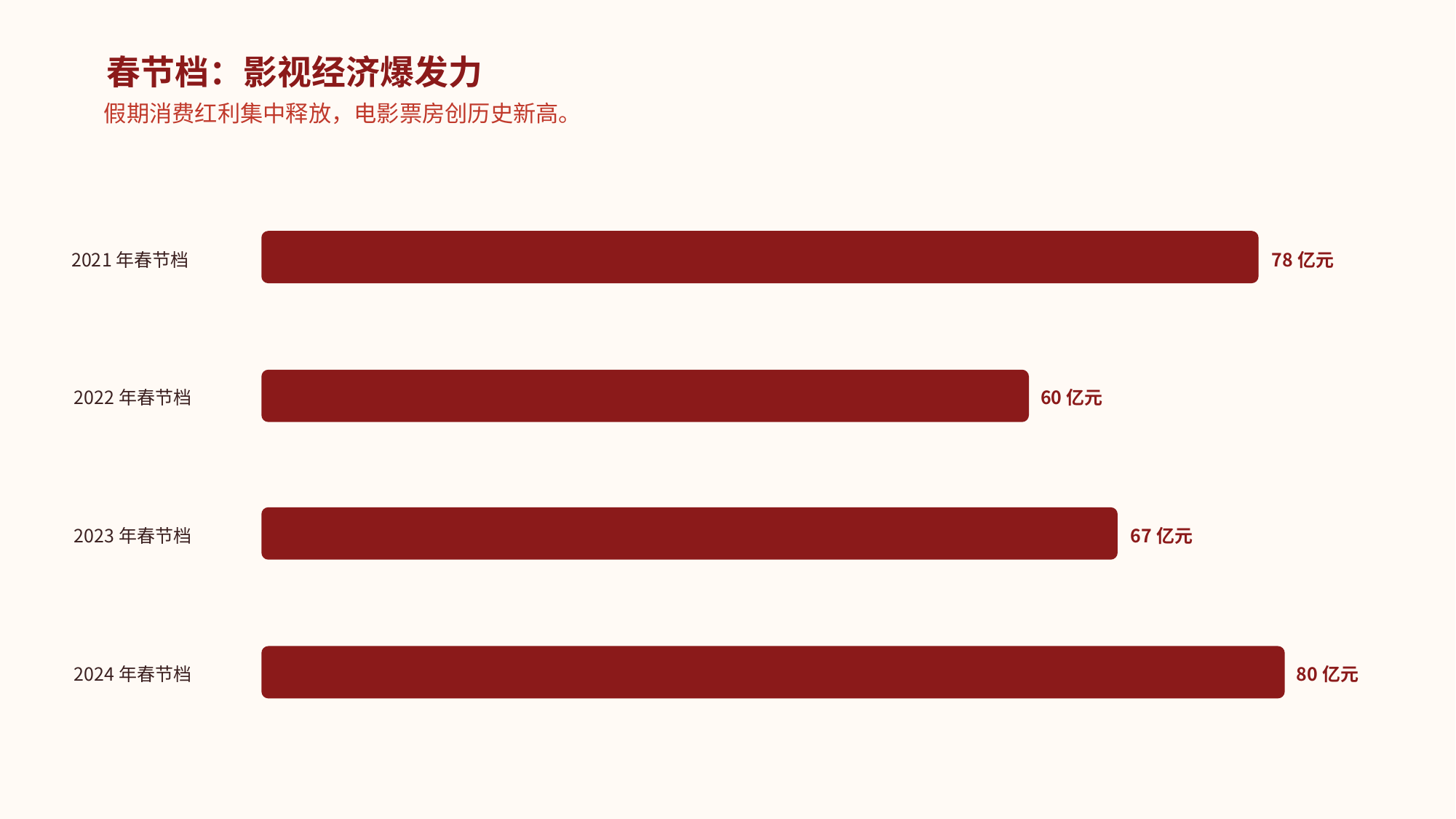

春节档：影视经济爆发力
假期消费红利集中释放，电影票房创历史新高。

2021年春节档
78亿元

2022年春节档
60亿元

2023年春节档
67亿元

2024年春节档
80亿元